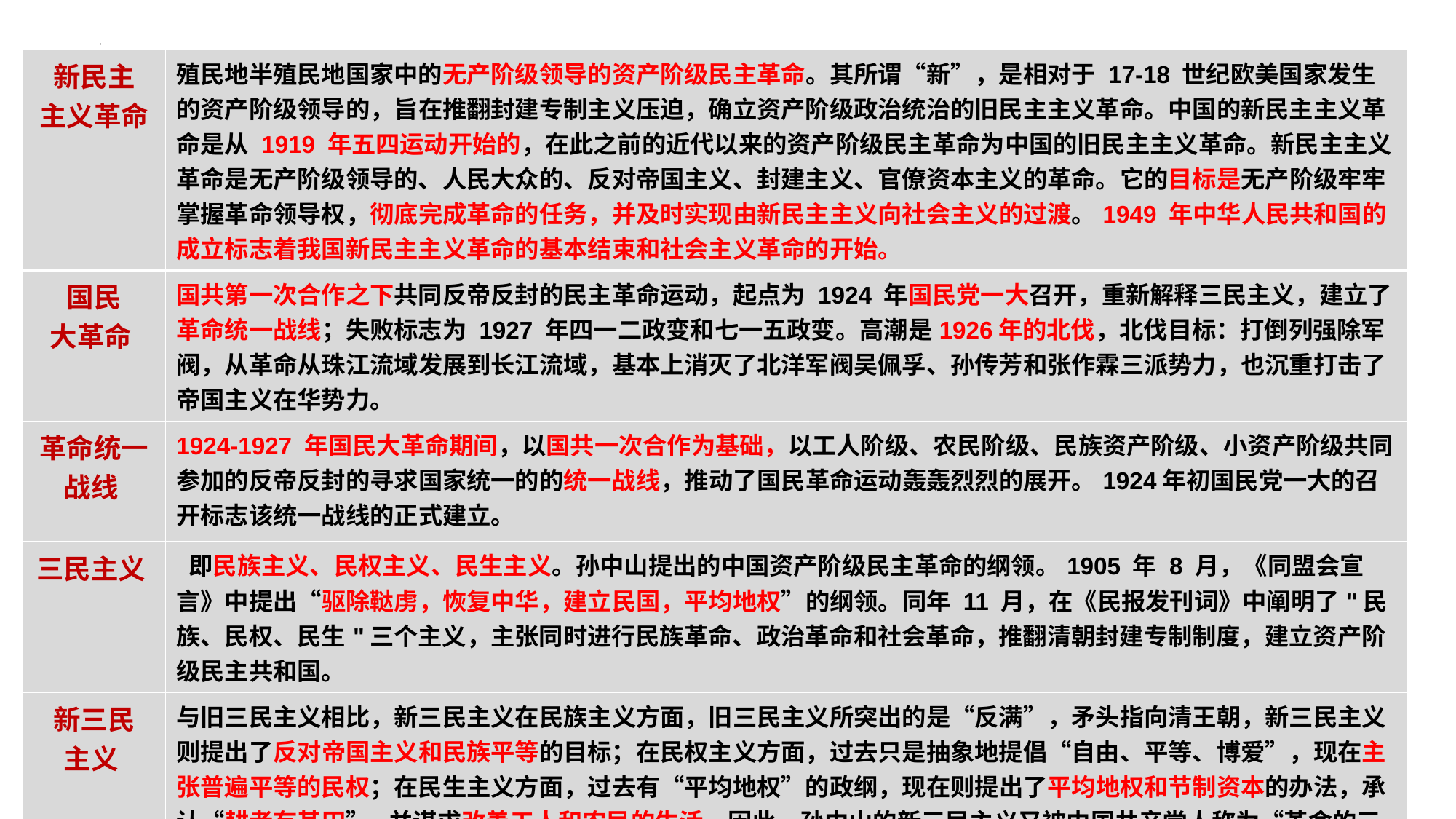

| 新民主 主义革命 | 殖民地半殖民地国家中的无产阶级领导的资产阶级民主革命。其所谓“新”，是相对于 17-18 世纪欧美国家发生的资产阶级领导的，旨在推翻封建专制主义压迫，确立资产阶级政治统治的旧民主主义革命。中国的新民主主义革命是从 1919 年五四运动开始的，在此之前的近代以来的资产阶级民主革命为中国的旧民主主义革命。新民主主义革命是无产阶级领导的、人民大众的、反对帝国主义、封建主义、官僚资本主义的革命。它的目标是无产阶级牢牢掌握革命领导权，彻底完成革命的任务，并及时实现由新民主主义向社会主义的过渡。1949 年中华人民共和国的成立标志着我国新民主主义革命的基本结束和社会主义革命的开始。 |
| --- | --- |
| 国民 大革命 | 国共第一次合作之下共同反帝反封的民主革命运动，起点为 1924 年国民党一大召开，重新解释三民主义，建立了革命统一战线；失败标志为 1927 年四一二政变和七一五政变。高潮是1926年的北伐，北伐目标：打倒列强除军阀，从革命从珠江流域发展到长江流域，基本上消灭了北洋军阀吴佩孚、孙传芳和张作霖三派势力，也沉重打击了帝国主义在华势力。 |
| 革命统一战线 | 1924-1927 年国民大革命期间，以国共一次合作为基础，以工人阶级、农民阶级、民族资产阶级、小资产阶级共同参加的反帝反封的寻求国家统一的的统一战线，推动了国民革命运动轰轰烈烈的展开。1924年初国民党一大的召开标志该统一战线的正式建立。 |
| 三民主义 | 即民族主义、民权主义、民生主义。孙中山提出的中国资产阶级民主革命的纲领。1905 年 8 月，《同盟会宣言》中提出“驱除鞑虏，恢复中华，建立民国，平均地权”的纲领。同年 11 月，在《民报发刊词》中阐明了"民族、民权、民生"三个主义，主张同时进行民族革命、政治革命和社会革命，推翻清朝封建专制制度，建立资产阶级民主共和国。 |
| 新三民 主义 | 与旧三民主义相比，新三民主义在民族主义方面，旧三民主义所突出的是“反满”，矛头指向清王朝，新三民主义则提出了反对帝国主义和民族平等的目标；在民权主义方面，过去只是抽象地提倡“自由、平等、博爱”，现在主张普遍平等的民权；在民生主义方面，过去有“平均地权”的政纲，现在则提出了平均地权和节制资本的办法，承认“耕者有其田”,并谋求改善工人和农民的生活。因此，孙中山的新三民主义又被中国共产党人称为“革命的三民主义”和“新民主主义的三民主义”。 |